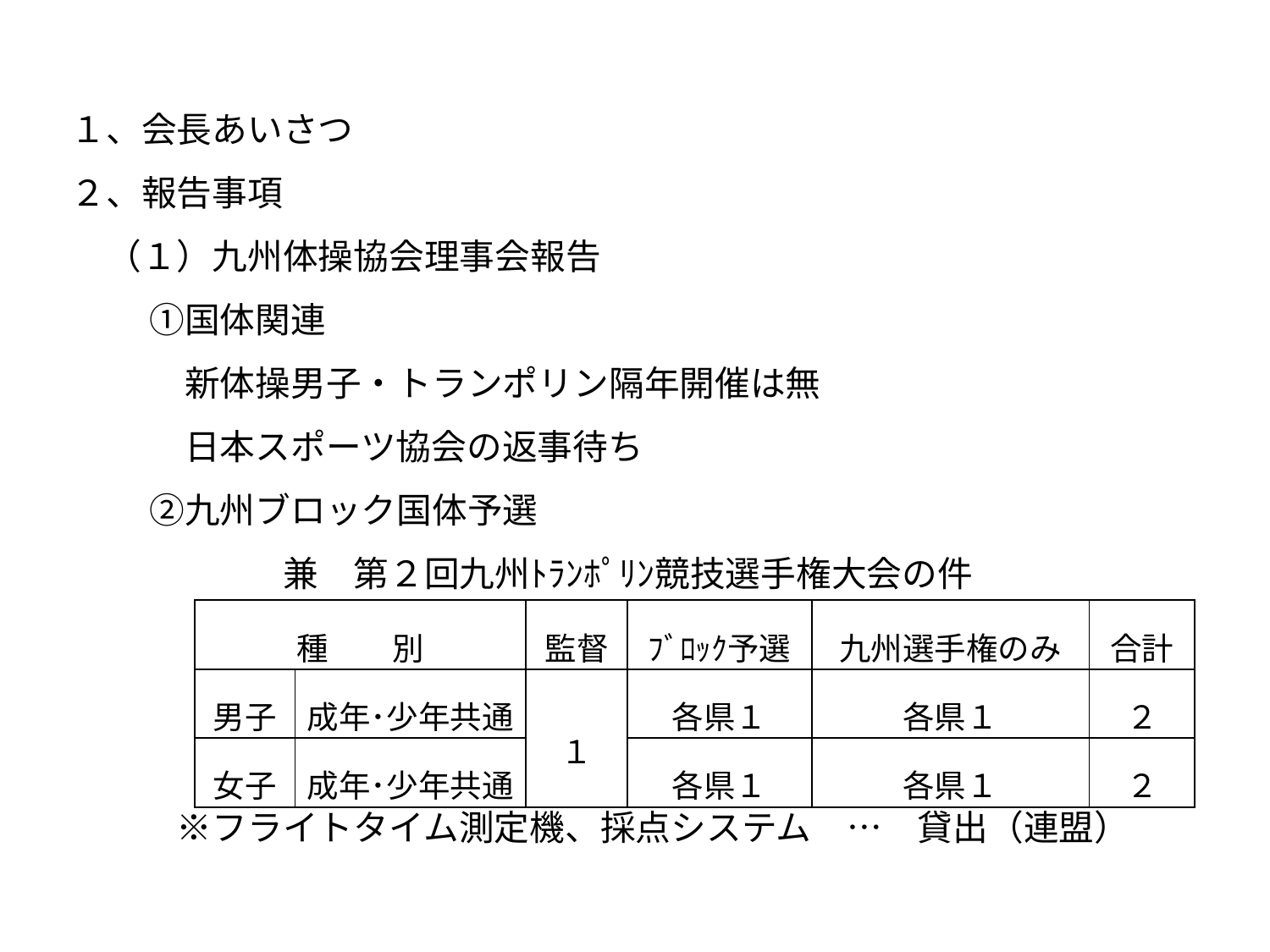

１、会長あいさつ
　２、報告事項
　　（１）九州体操協会理事会報告
　　　 ①国体関連
　　　　 新体操男子・トランポリン隔年開催は無
　　　　 日本スポーツ協会の返事待ち
　　　 ②九州ブロック国体予選
　　　　　　　兼　第２回九州ﾄﾗﾝﾎﾟﾘﾝ競技選手権大会の件

　　　　※フライトタイム測定機、採点システム　…　貸出（連盟）
| 種　　別 |  | 監督 | ﾌﾞﾛｯｸ予選 | 九州選手権のみ | 合計 |
| --- | --- | --- | --- | --- | --- |
| 男子 | 成年･少年共通 | １ | 各県１ | 各県１ | ２ |
| 女子 | 成年･少年共通 |  | 各県１ | 各県１ | ２ |